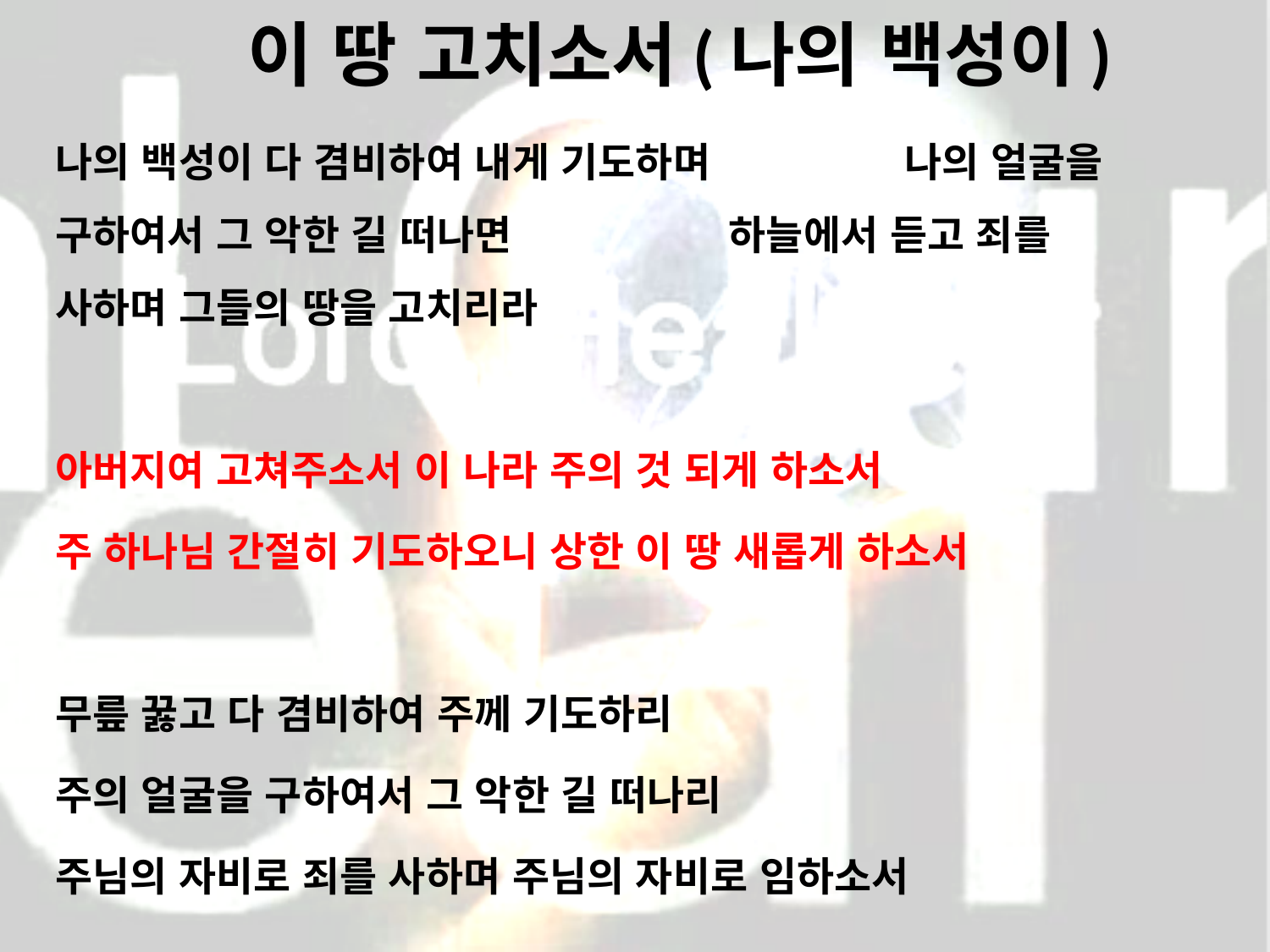

# 이 땅 고치소서(나의 백성이)
나의 백성이 다 겸비하여 내게 기도하며                 나의 얼굴을 구하여서 그 악한 길 떠나면                   하늘에서 듣고 죄를 사하며 그들의 땅을 고치리라

아버지여 고쳐주소서 이 나라 주의 것 되게 하소서
주 하나님 간절히 기도하오니 상한 이 땅 새롭게 하소서

무릎 꿇고 다 겸비하여 주께 기도하리
주의 얼굴을 구하여서 그 악한 길 떠나리
주님의 자비로 죄를 사하며 주님의 자비로 임하소서